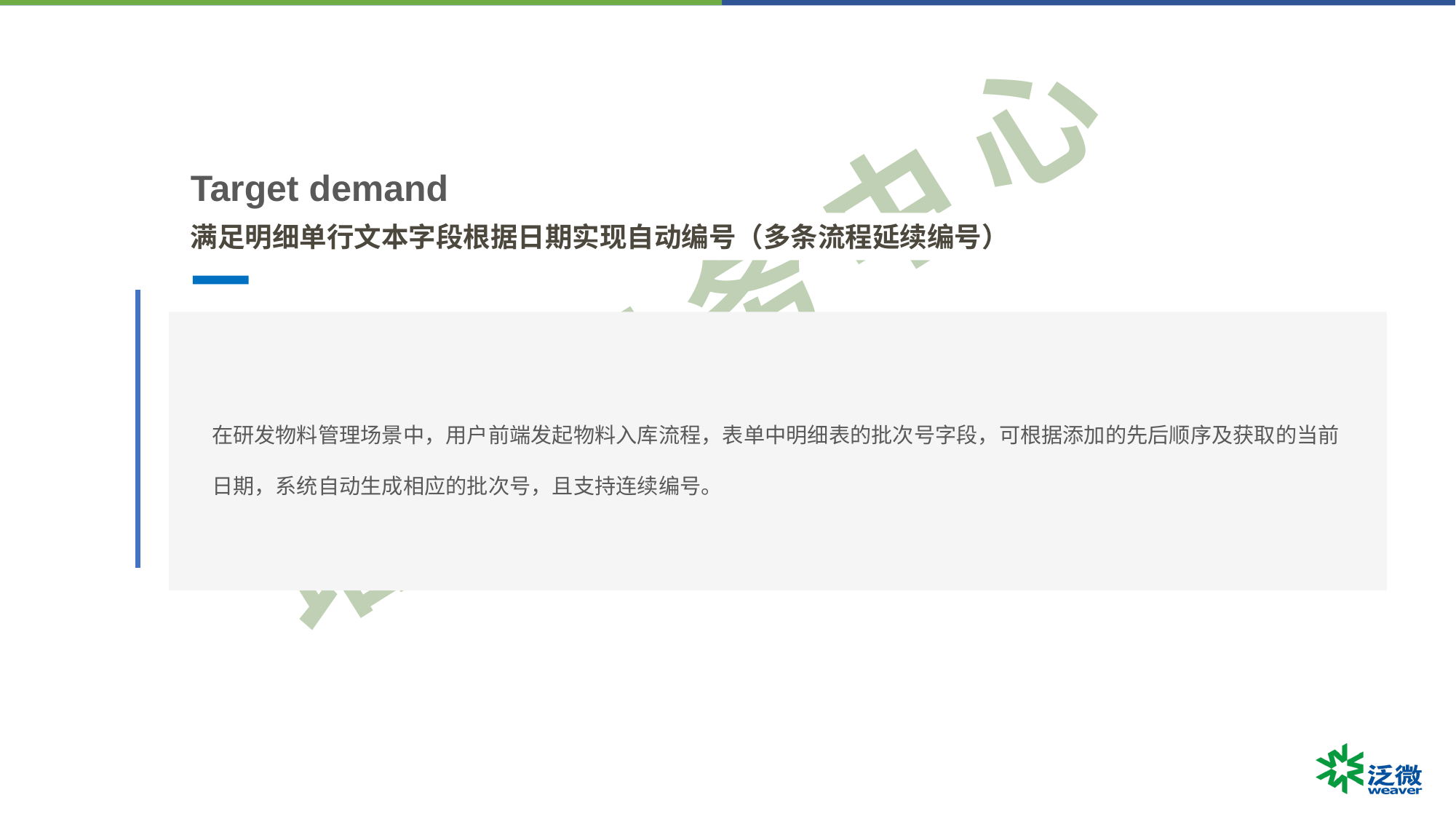

Target demand

满足明细单行文本字段根据日期实现自动编号（多条流程延续编号）

在研发物料管理场景中，用户前端发起物料入库流程，表单中明细表的批次号字段，可根据添加的先后顺序及获取的当前日期，系统自动生成相应的批次号，且支持连续编号。